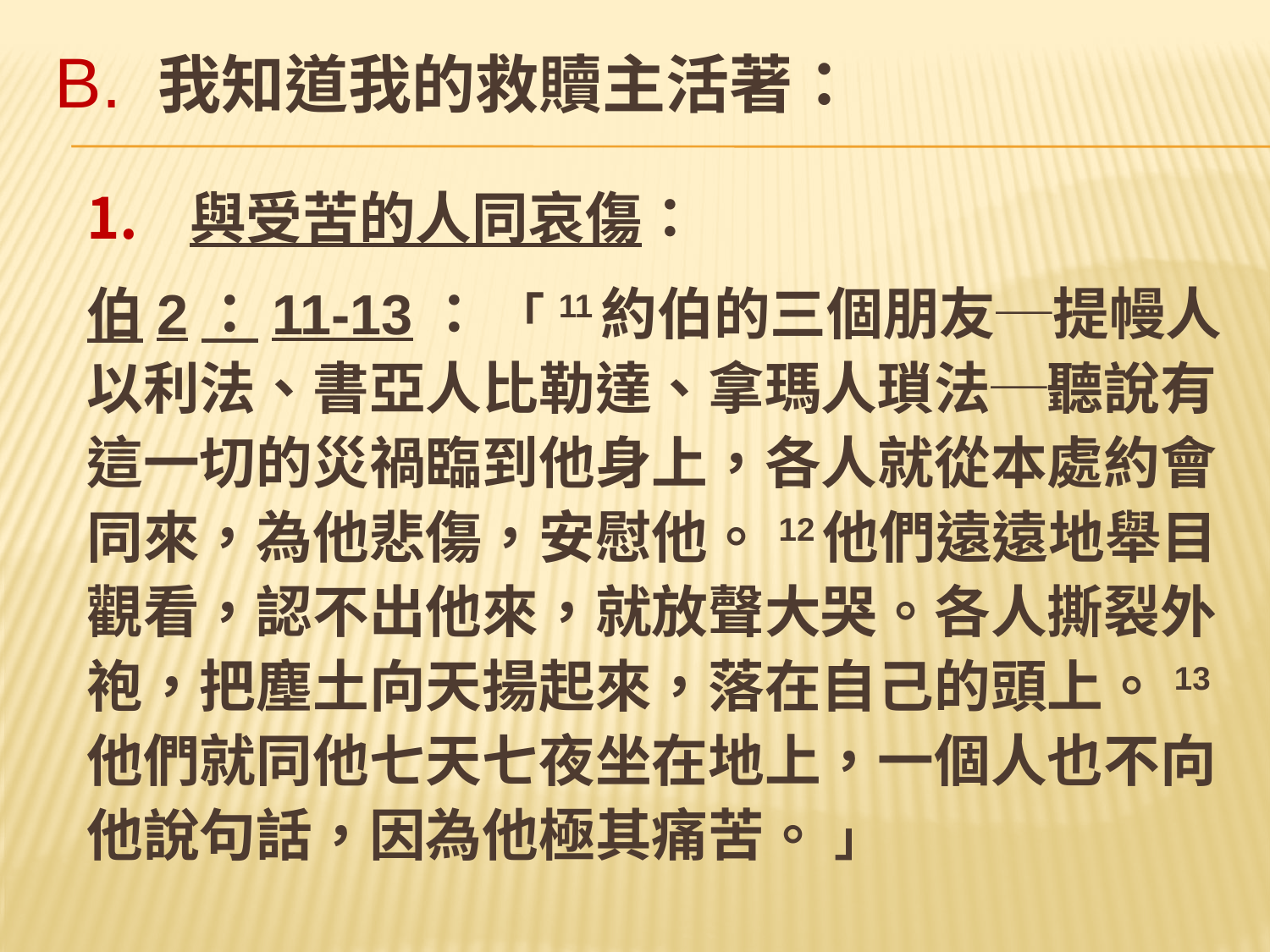

# B. 我知道我的救贖主活著：
與受苦的人同哀傷：
伯2：11-13： 「 11約伯的三個朋友─提幔人以利法、書亞人比勒達、拿瑪人瑣法─聽說有這一切的災禍臨到他身上，各人就從本處約會同來，為他悲傷，安慰他。12他們遠遠地舉目觀看，認不出他來，就放聲大哭。各人撕裂外袍，把塵土向天揚起來，落在自己的頭上。13他們就同他七天七夜坐在地上，一個人也不向他說句話，因為他極其痛苦。 」